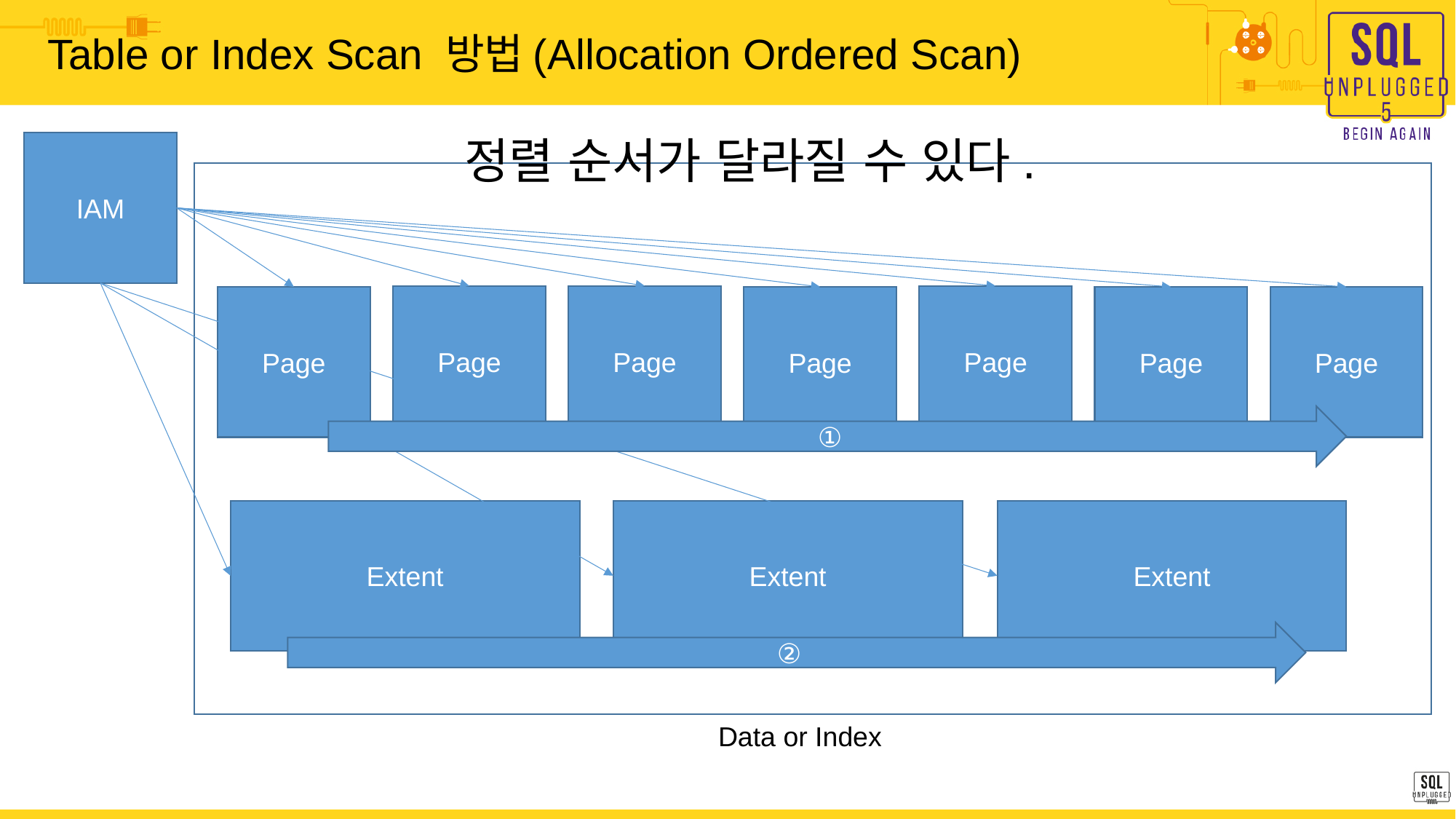

# Table or Index Scan 방법(Allocation Ordered Scan)
정렬 순서가 달라질 수 있다.
IAM

Page
Page
Page
Page
Page
Page
Page
①
Extent
Extent
Extent
②
Data or Index